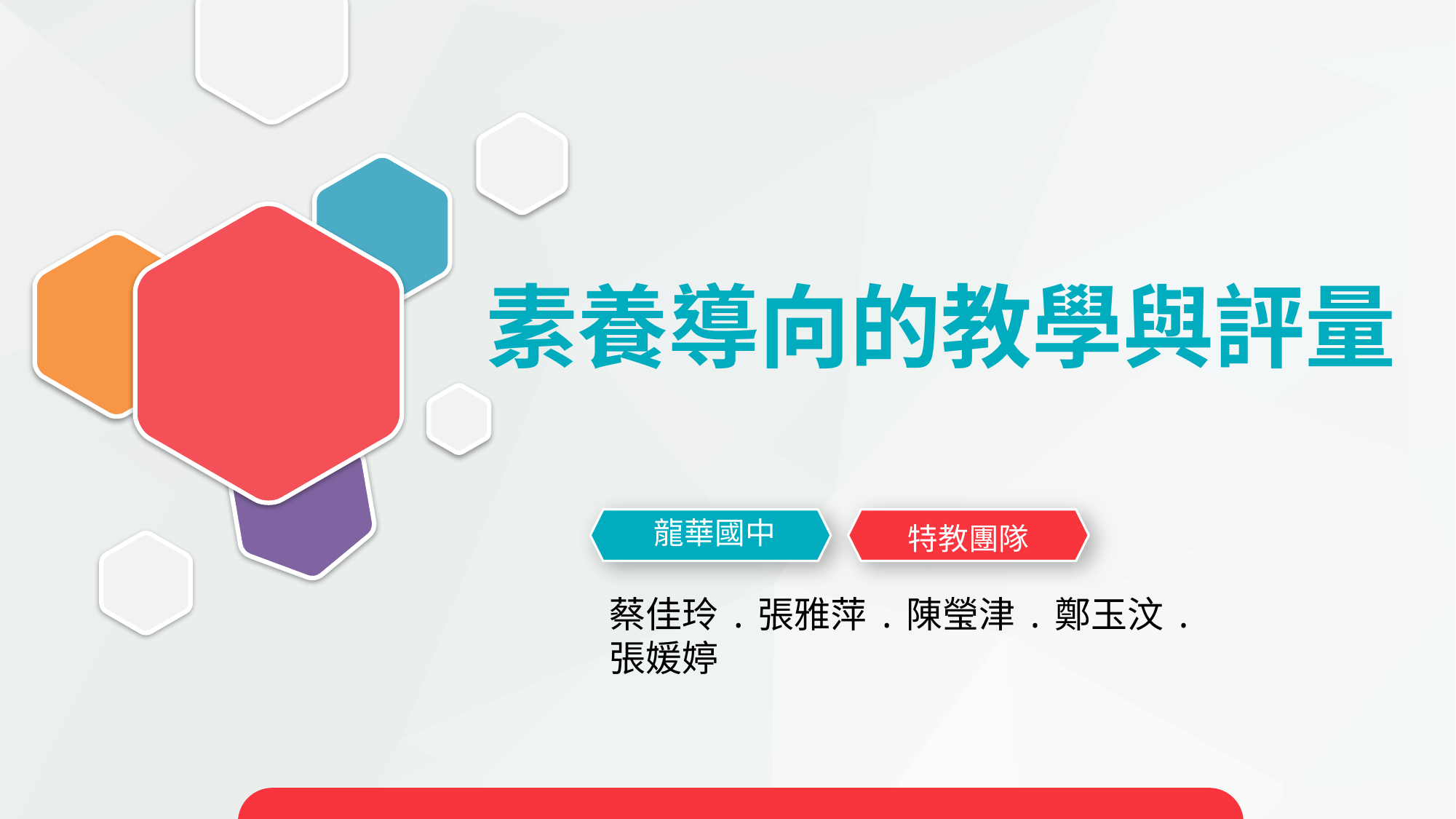

素養導向的教學與評量

龍華國中
特教團隊

蔡佳玲.張雅萍.陳瑩津.鄭玉汶.張媛婷